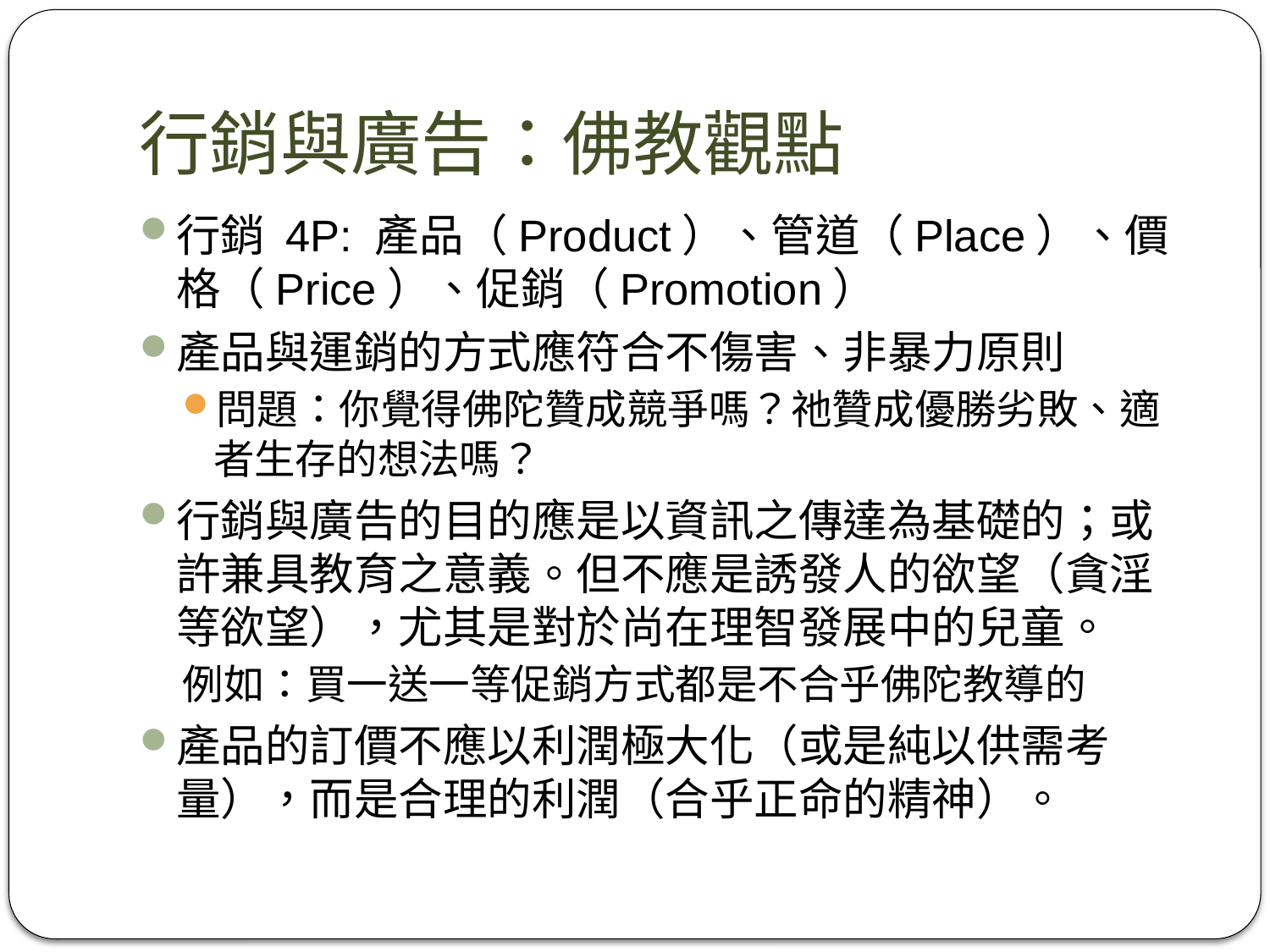

# 行銷與廣告：佛教觀點
行銷 4P: 產品（Product）、管道（Place）、價格（Price）、促銷（Promotion）
產品與運銷的方式應符合不傷害、非暴力原則
問題：你覺得佛陀贊成競爭嗎？祂贊成優勝劣敗、適者生存的想法嗎？
行銷與廣告的目的應是以資訊之傳達為基礎的；或許兼具教育之意義。但不應是誘發人的欲望（貪淫等欲望），尤其是對於尚在理智發展中的兒童。
例如：買一送一等促銷方式都是不合乎佛陀教導的
產品的訂價不應以利潤極大化（或是純以供需考量），而是合理的利潤（合乎正命的精神）。